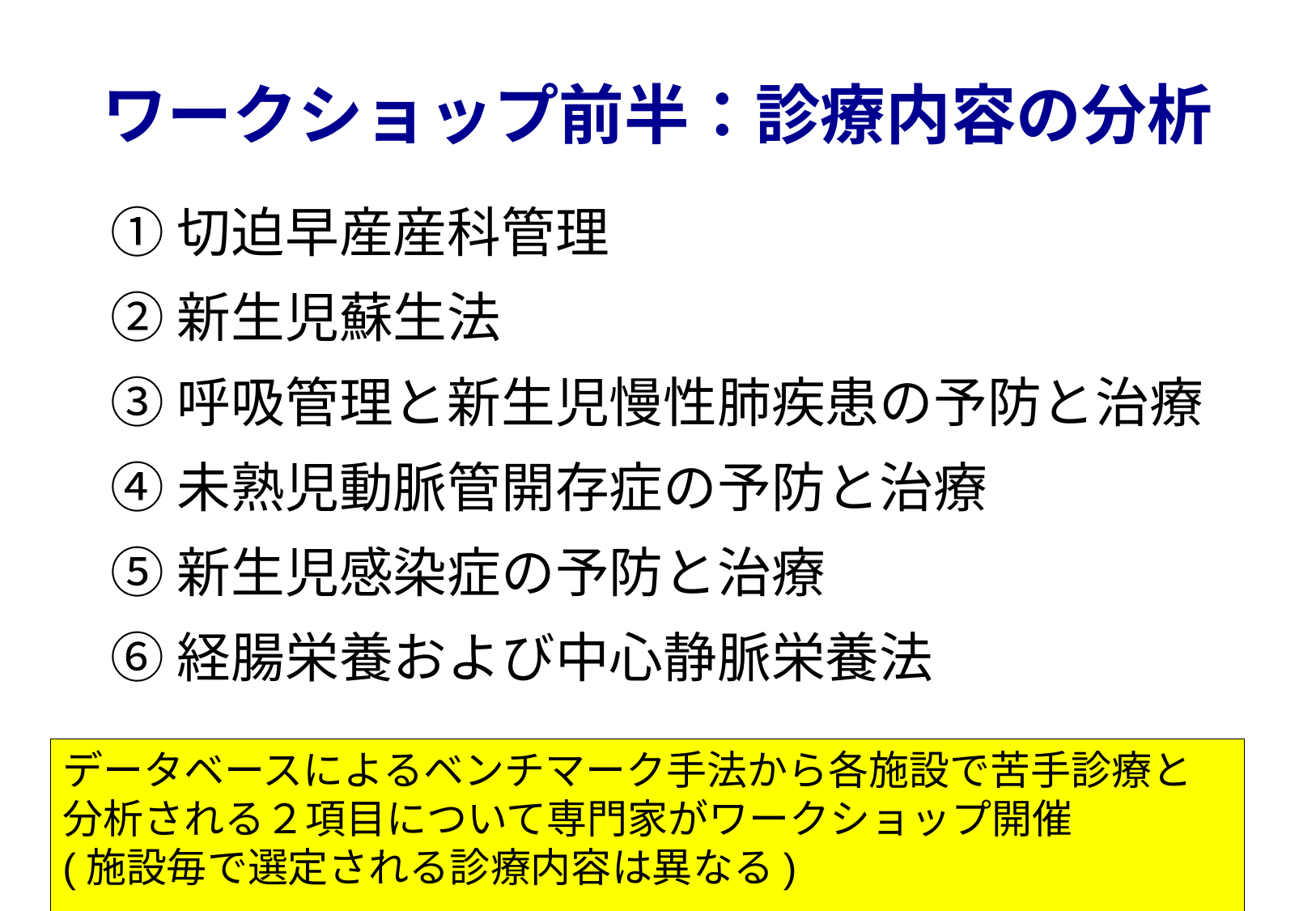

# ワークショップ前半：診療内容の分析
①切迫早産産科管理
②新生児蘇生法
③呼吸管理と新生児慢性肺疾患の予防と治療
④未熟児動脈管開存症の予防と治療
⑤新生児感染症の予防と治療
⑥経腸栄養および中心静脈栄養法
データベースによるベンチマーク手法から各施設で苦手診療と
分析される２項目について専門家がワークショップ開催
(施設毎で選定される診療内容は異なる)